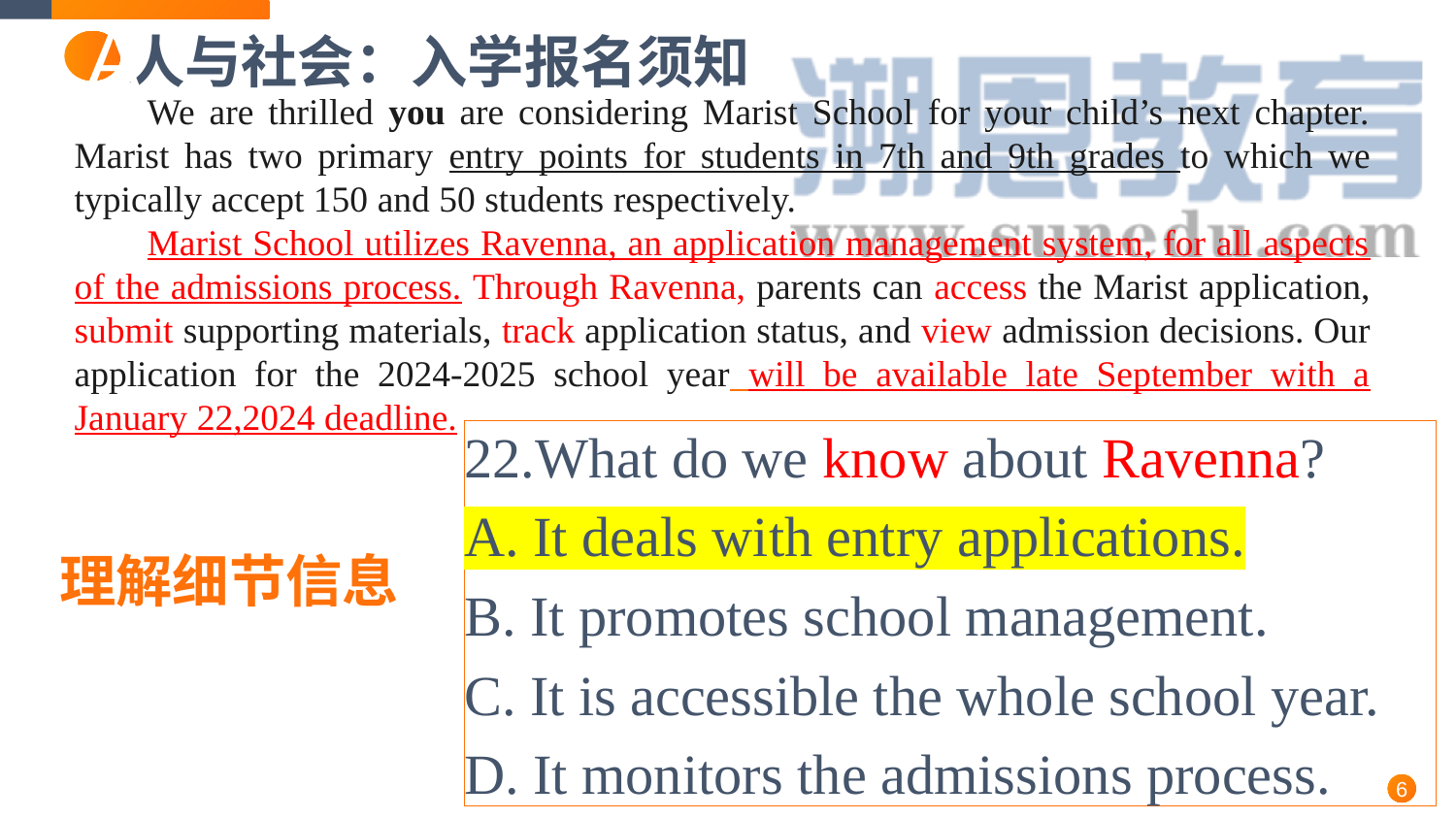

A
人与社会：入学报名须知
We are thrilled you are considering Marist School for your child’s next chapter. Marist has two primary entry points for students in 7th and 9th grades to which we typically accept 150 and 50 students respectively.
Marist School utilizes Ravenna, an application management system, for all aspects of the admissions process. Through Ravenna, parents can access the Marist application, submit supporting materials, track application status, and view admission decisions. Our application for the 2024-2025 school year will be available late September with a January 22,2024 deadline.
22.What do we know about Ravenna?
A. It deals with entry applications.
B. It promotes school management.
C. It is accessible the whole school year.
D. It monitors the admissions process.
理解细节信息